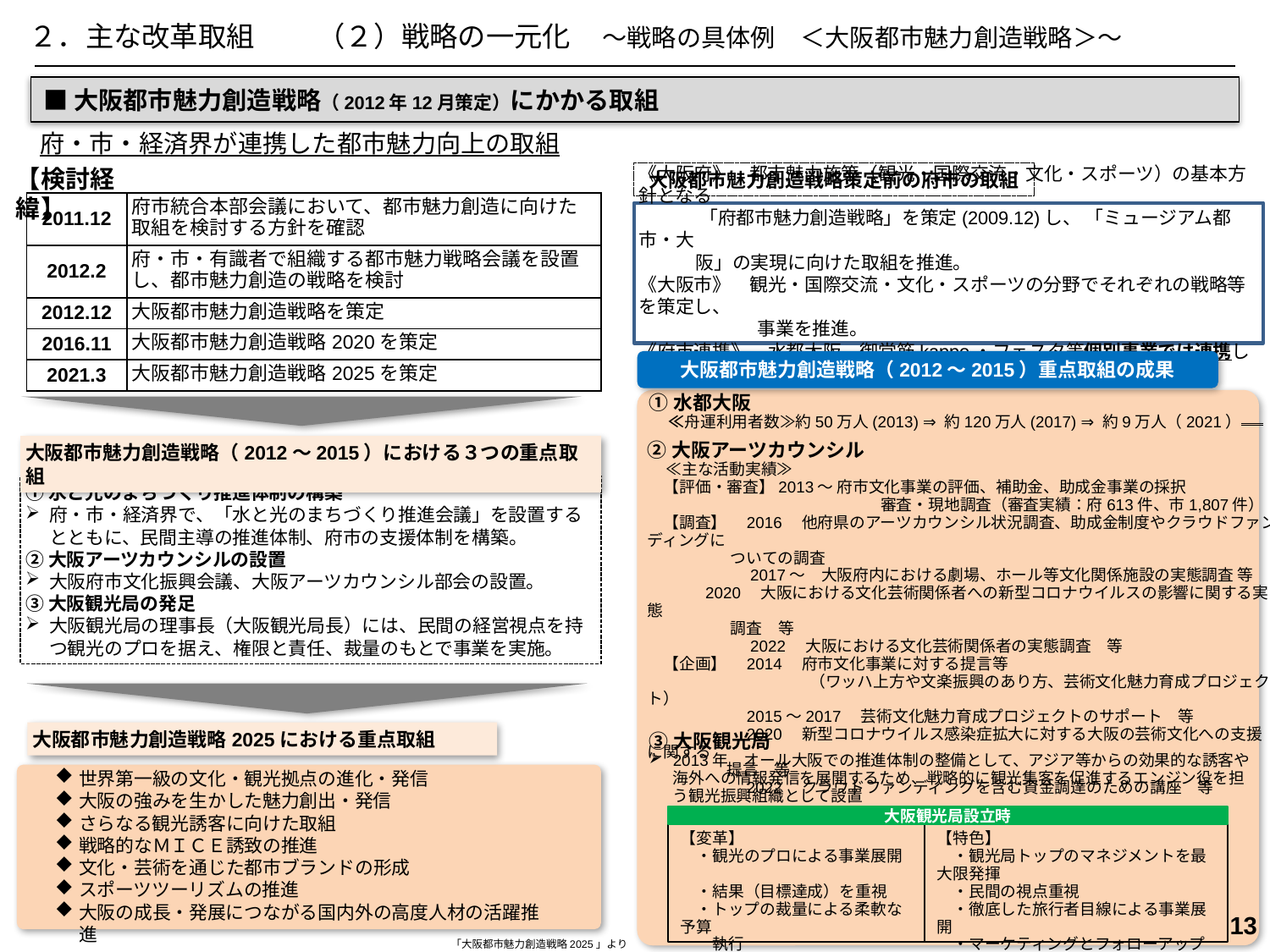

２．主な改革取組　　 （２）戦略の一元化　～戦略の具体例　＜大阪都市魅力創造戦略＞～
■大阪都市魅力創造戦略（2012年12月策定）にかかる取組
府・市・経済界が連携した都市魅力向上の取組
【検討経緯】
大阪都市魅力創造戦略策定前の府市の取組
| 2011.12 | 府市統合本部会議において、都市魅力創造に向けた取組を検討する方針を確認 |
| --- | --- |
| 2012.2 | 府・市・有識者で組織する都市魅力戦略会議を設置し、都市魅力創造の戦略を検討 |
| 2012.12 | 大阪都市魅力創造戦略を策定 |
| 2016.11 | 大阪都市魅力創造戦略2020を策定 |
| 2021.3 | 大阪都市魅力創造戦略2025を策定 |

《大阪府》　都市魅力施策（観光・国際交流・文化・スポーツ）の基本方針となる
              「府都市魅力創造戦略」を策定(2009.12)し、 「ミュージアム都市・大
             阪」の実現に向けた取組を推進。
《大阪市》　観光・国際交流・文化・スポーツの分野でそれぞれの戦略等を策定し、
　　　　　　  事業を推進。
《府市連携》　水都大阪、御堂筋kappo・フェスタ等個別事業では連携して推進。

大阪都市魅力創造戦略（2012～2015）重点取組の成果

①水都大阪
　≪舟運利用者数≫約50万人(2013) ⇒ 約120万人(2017) ⇒ 約9万人（2021）

大阪都市魅力創造戦略（2012～2015）における３つの重点取組
②大阪アーツカウンシル
　≪主な活動実績≫
　【評価・審査】2013～ 府市文化事業の評価、補助金、助成金事業の採択
 　　　　　　　　　　　　　　 審査・現地調査（審査実績：府613件、市1,807件）
　【調査】　2016　他府県のアーツカウンシル状況調査、助成金制度やクラウドファンディングに
                      ついての調査
　　　　　 　2017～　大阪府内における劇場、ホール等文化関係施設の実態調査 等
             2020　大阪における文化芸術関係者への新型コロナウイルスの影響に関する実態
                      調査　等
　　　　　　 2022　大阪における文化芸術関係者の実態調査　等
　【企画】　2014　府市文化事業に対する提言等
　　　　　　　　　　 （ワッハ上方や文楽振興のあり方、芸術文化魅力育成プロジェクト）
　　　　　　2015～2017　芸術文化魅力育成プロジェクトのサポート　等
　　　　　　2020　新型コロナウイルス感染症拡大に対する大阪の芸術文化への支援に関する
                     提言　等
　　　　　　2022　クラウドファンディングを含む資金調達のための講座　等
①水と光のまちづくり推進体制の構築
府・市・経済界で、「水と光のまちづくり推進会議」を設置するとともに、民間主導の推進体制、府市の支援体制を構築。
②大阪アーツカウンシルの設置
大阪府市文化振興会議、大阪アーツカウンシル部会の設置。
③大阪観光局の発足
大阪観光局の理事⻑（⼤阪観光局⻑）には、⺠間の経営視点を持つ観光のプロを据え、権限と責任、裁量のもとで事業を実施。

大阪都市魅力創造戦略2025における重点取組
③大阪観光局
2013年　オール大阪での推進体制の整備として、アジア等からの効果的な誘客や海外への情報発信を展開するため、戦略的に観光集客を促進するエンジン役を担う観光振興組織として設置
世界第一級の文化・観光拠点の進化・発信
⼤阪の強みを⽣かした魅⼒創出・発信
さらなる観光誘客に向けた取組
戦略的なＭＩＣＥ誘致の推進
文化・芸術を通じた都市ブランドの形成
スポーツツーリズムの推進
⼤阪の成⻑・発展につながる国内外の⾼度⼈材の活躍推進

大阪観光局設立時
【変革】
　・観光のプロによる事業展開
　・結果（目標達成）を重視
　・トップの裁量による柔軟な予算
　　執行
【特色】
　・観光局トップのマネジメントを最大限発揮
　・民間の視点重視
　・徹底した旅行者目線による事業展開
　・マーケティングとフォローアップを強化
　・観光局ブランドを活かした事業の展開
13
「大阪都市魅力創造戦略2025」より